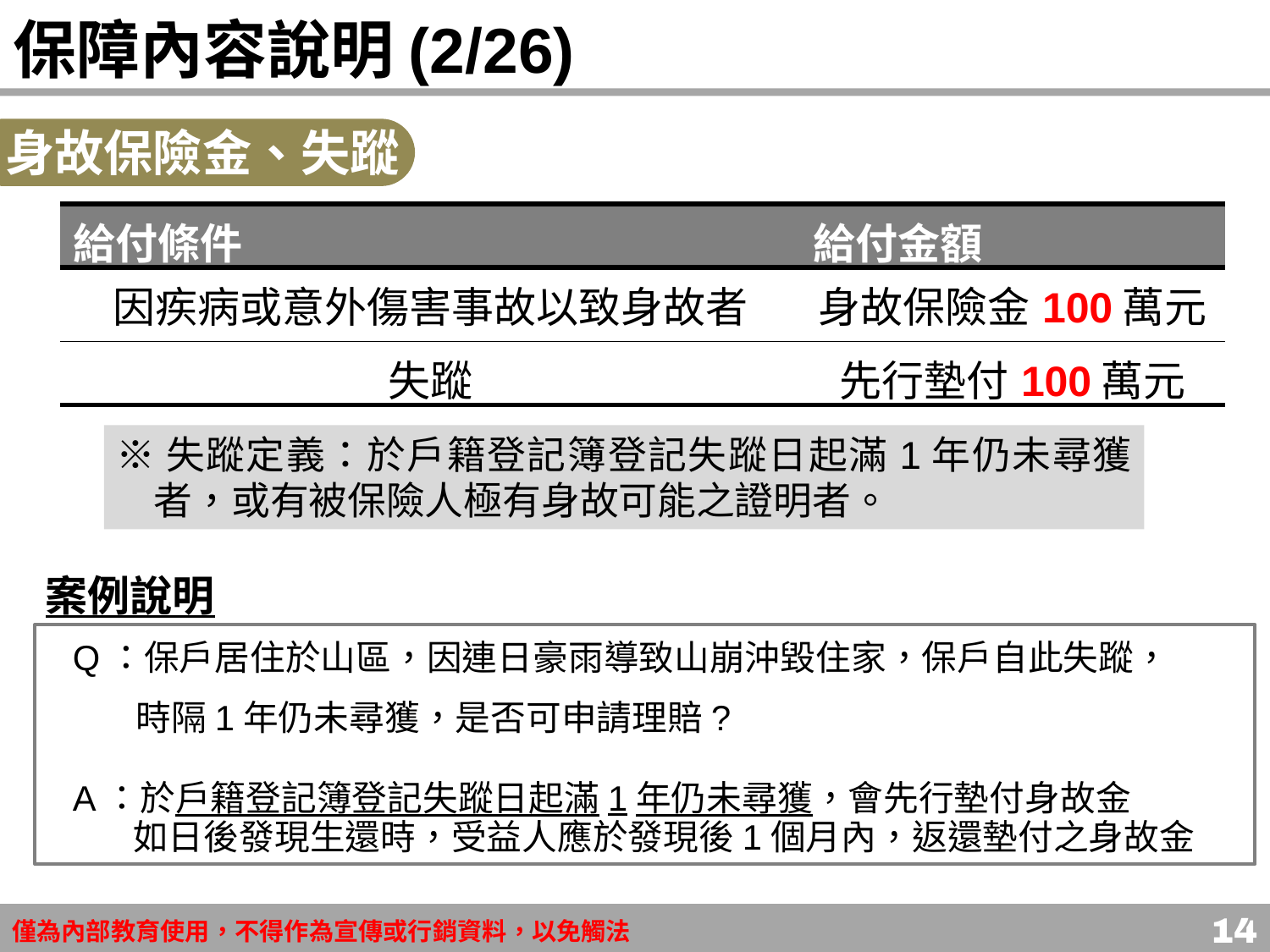

# 保障內容說明(2/26)
身故保險金、失蹤

| 給付條件 | 給付金額 |
| --- | --- |
| 因疾病或意外傷害事故以致身故者 | 身故保險金100萬元 |
| 失蹤 | 先行墊付100萬元 |
※失蹤定義：於戶籍登記簿登記失蹤日起滿1年仍未尋獲者，或有被保險人極有身故可能之證明者。
案例說明

Q：保戶居住於山區，因連日豪雨導致山崩沖毀住家，保戶自此失蹤，
       時隔1年仍未尋獲，是否可申請理賠?
A：於戶籍登記簿登記失蹤日起滿1年仍未尋獲，會先行墊付身故金
如日後發現生還時，受益人應於發現後1個月內，返還墊付之身故金
14